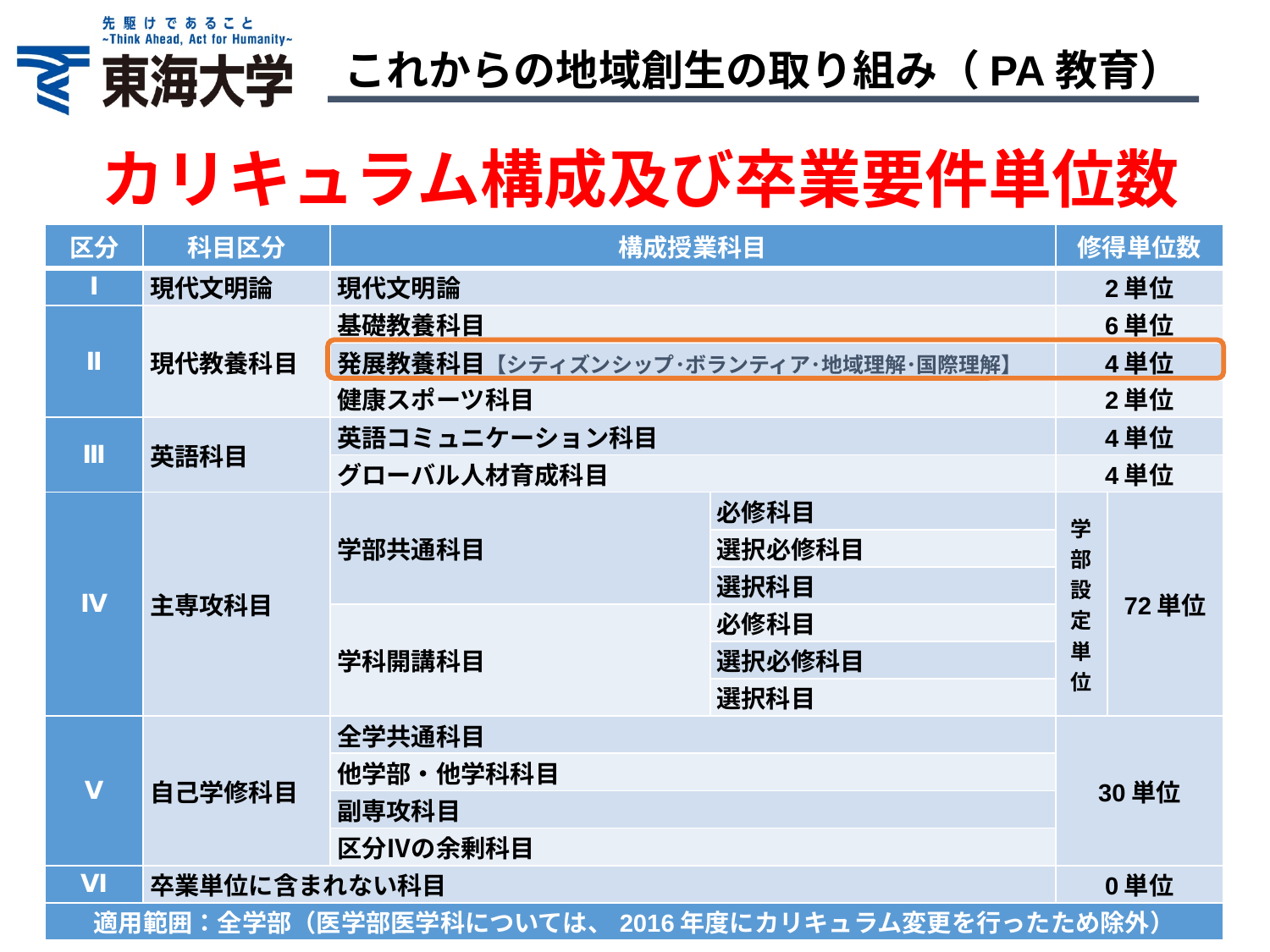

# これからの地域創生の取り組み（PA教育）

カリキュラム構成及び卒業要件単位数
| 区分 | 科目区分 | 構成授業科目 |  | 修得単位数 |  |
| --- | --- | --- | --- | --- | --- |
| Ⅰ | 現代文明論 | 現代文明論 |  | 2単位 |  |
| Ⅱ | 現代教養科目 | 基礎教養科目 |  | 6単位 |  |
|  |  | 発展教養科目【シティズンシップ･ボランティア･地域理解･国際理解】 |  | 4単位 |  |
|  |  | 健康スポーツ科目 |  | 2単位 |  |
| Ⅲ | 英語科目 | 英語コミュニケーション科目 |  | 4単位 |  |
|  |  | グローバル人材育成科目 |  | 4単位 |  |
| Ⅳ | 主専攻科目 | 学部共通科目 | 必修科目 | 学部設定単位 | 72単位 |
|  |  |  | 選択必修科目 |  |  |
|  |  |  | 選択科目 |  |  |
|  |  | 学科開講科目 | 必修科目 |  |  |
|  |  |  | 選択必修科目 |  |  |
|  |  |  | 選択科目 |  |  |
| Ⅴ | 自己学修科目 | 全学共通科目 |  | 30単位 |  |
|  |  | 他学部・他学科科目 |  |  |  |
|  |  | 副専攻科目 |  |  |  |
|  |  | 区分Ⅳの余剰科目 |  |  |  |
| Ⅵ | 卒業単位に含まれない科目 |  |  | 0単位 |  |
| 適用範囲：全学部（医学部医学科については、2016年度にカリキュラム変更を行ったため除外） |  |  |  |  |  |